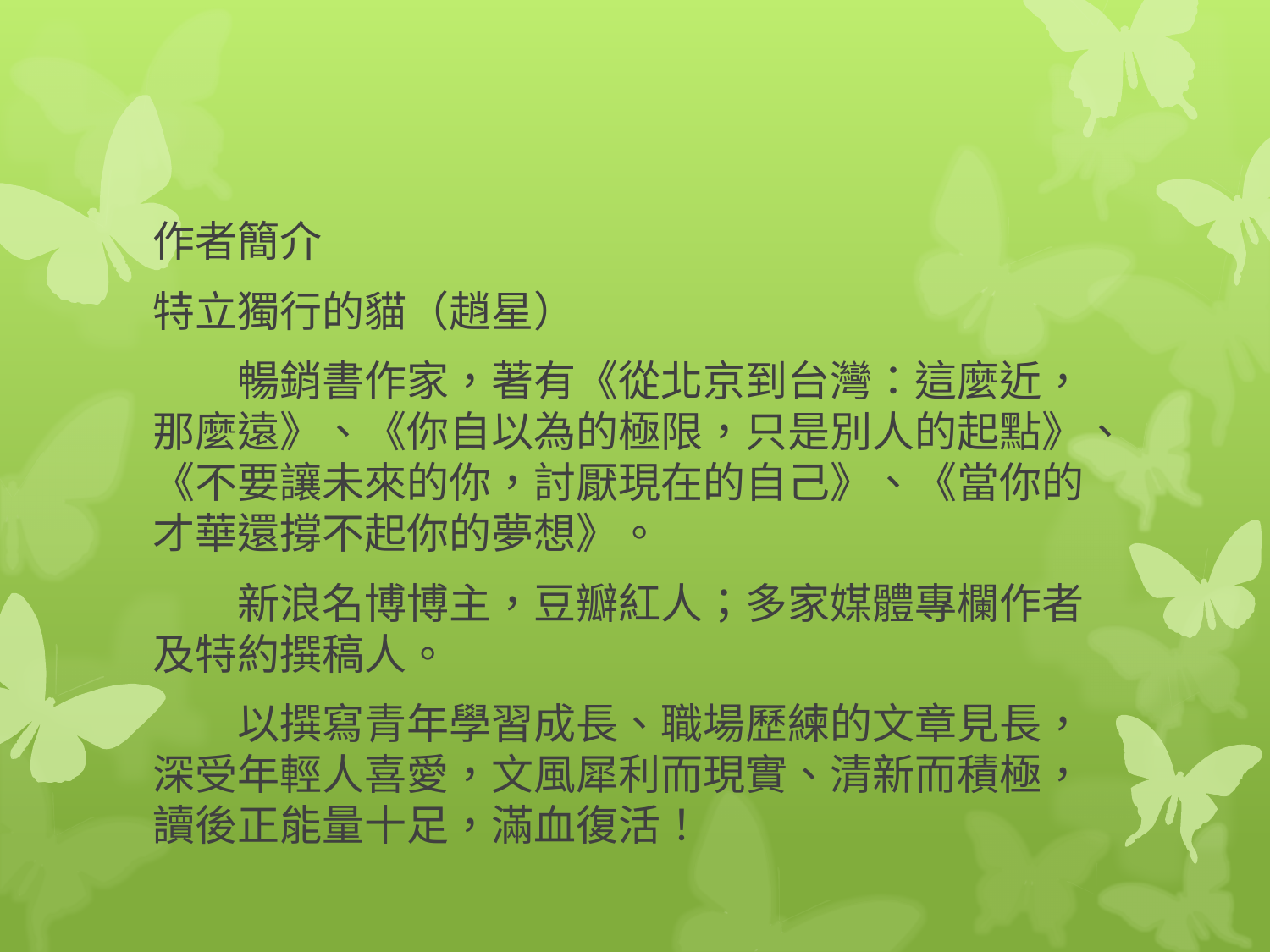

#
作者簡介
特立獨行的貓（趙星）
　　暢銷書作家，著有《從北京到台灣：這麼近，那麼遠》、《你自以為的極限，只是別人的起點》、《不要讓未來的你，討厭現在的自己》、《當你的才華還撐不起你的夢想》。
　　新浪名博博主，豆瓣紅人；多家媒體專欄作者及特約撰稿人。
　　以撰寫青年學習成長、職場歷練的文章見長，深受年輕人喜愛，文風犀利而現實、清新而積極，讀後正能量十足，滿血復活！